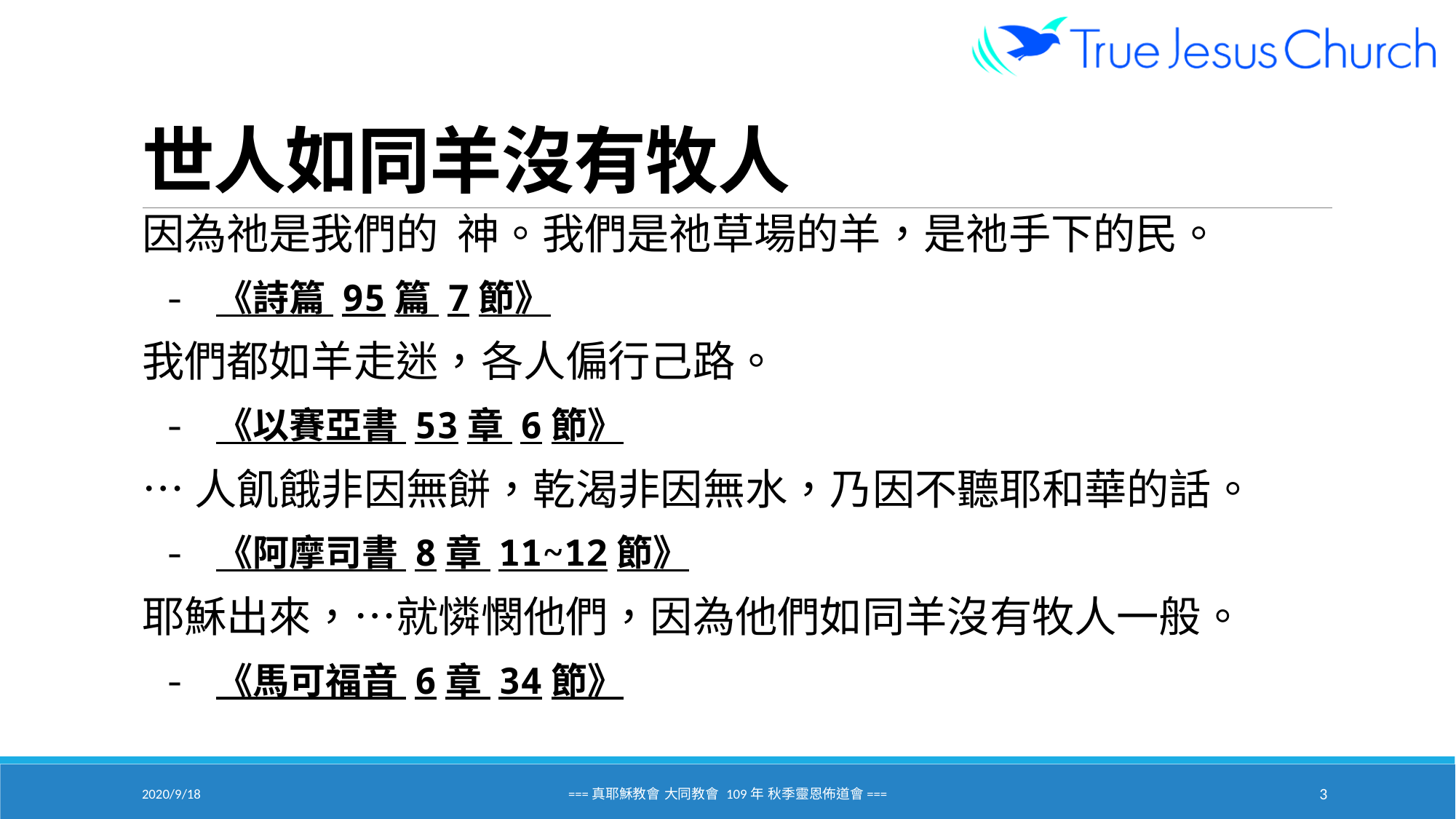

# 世人如同羊沒有牧人
因為祂是我們的  神。我們是祂草場的羊，是祂手下的民。
 - 《詩篇 95篇 7節》
我們都如羊走迷，各人偏行己路。
 - 《以賽亞書 53章 6節》
…人飢餓非因無餅，乾渴非因無水，乃因不聽耶和華的話。
 - 《阿摩司書 8章 11~12節》
耶穌出來，…就憐憫他們，因為他們如同羊沒有牧人一般。
 - 《馬可福音 6章 34節》
2020/9/18
===真耶穌教會 大同教會 109年 秋季靈恩佈道會===
3